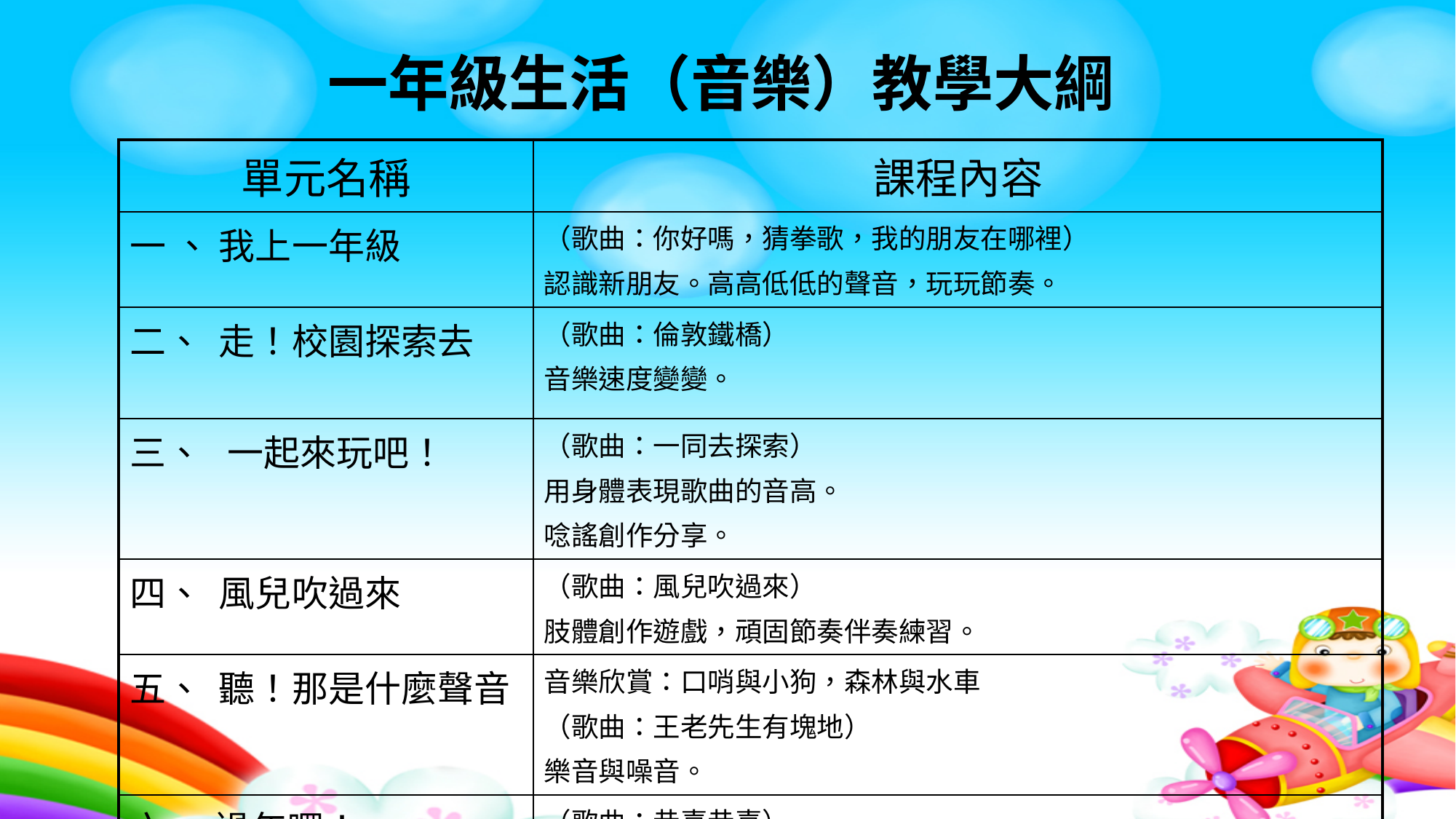

# 一年級生活（音樂）教學大綱
| 單元名稱 | 課程內容 |
| --- | --- |
| 一 、 我上一年級 | （歌曲：你好嗎，猜拳歌，我的朋友在哪裡） 認識新朋友。高高低低的聲音，玩玩節奏。 |
| 二、 走！校園探索去 | （歌曲：倫敦鐵橋） 音樂速度變變。 |
| 三、 一起來玩吧！ | （歌曲：一同去探索） 用身體表現歌曲的音高。 唸謠創作分享。 |
| 四、 風兒吹過來 | （歌曲：風兒吹過來） 肢體創作遊戲，頑固節奏伴奏練習。 |
| 五、 聽！那是什麼聲音 | 音樂欣賞：口哨與小狗，森林與水車 （歌曲：王老先生有塊地） 樂音與噪音。 |
| 六 過年囉！ | （歌曲：恭喜恭喜） 節奏練習。 |